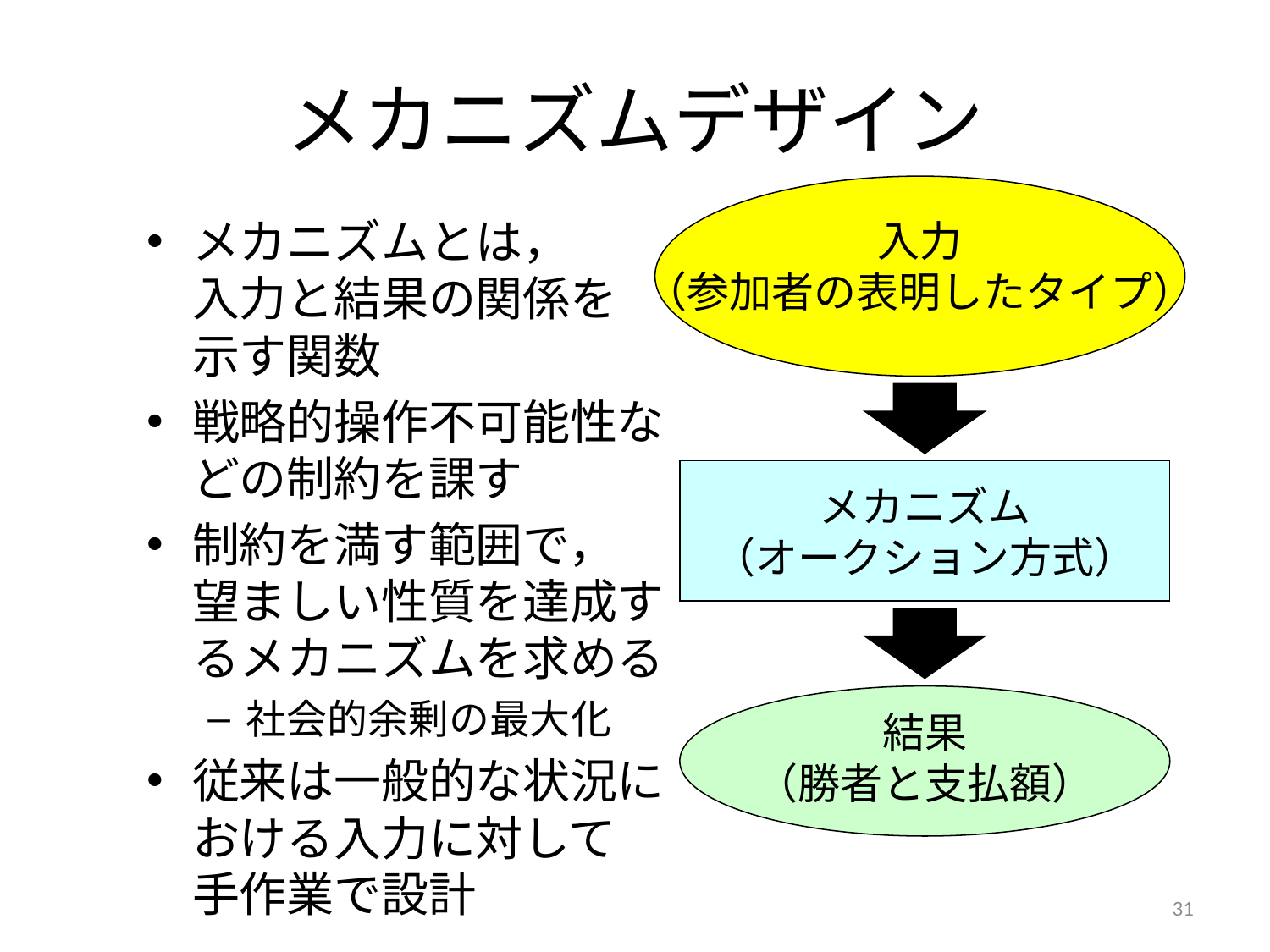

# メカニズムデザイン
入力
（参加者の表明したタイプ）

メカニズムとは，
入力と結果の関係を
示す関数
戦略的操作不可能性などの制約を課す
制約を満す範囲で，
望ましい性質を達成するメカニズムを求める
社会的余剰の最大化
従来は一般的な状況における入力に対して
手作業で設計

メカニズム
（オークション方式）

結果
（勝者と支払額）
31